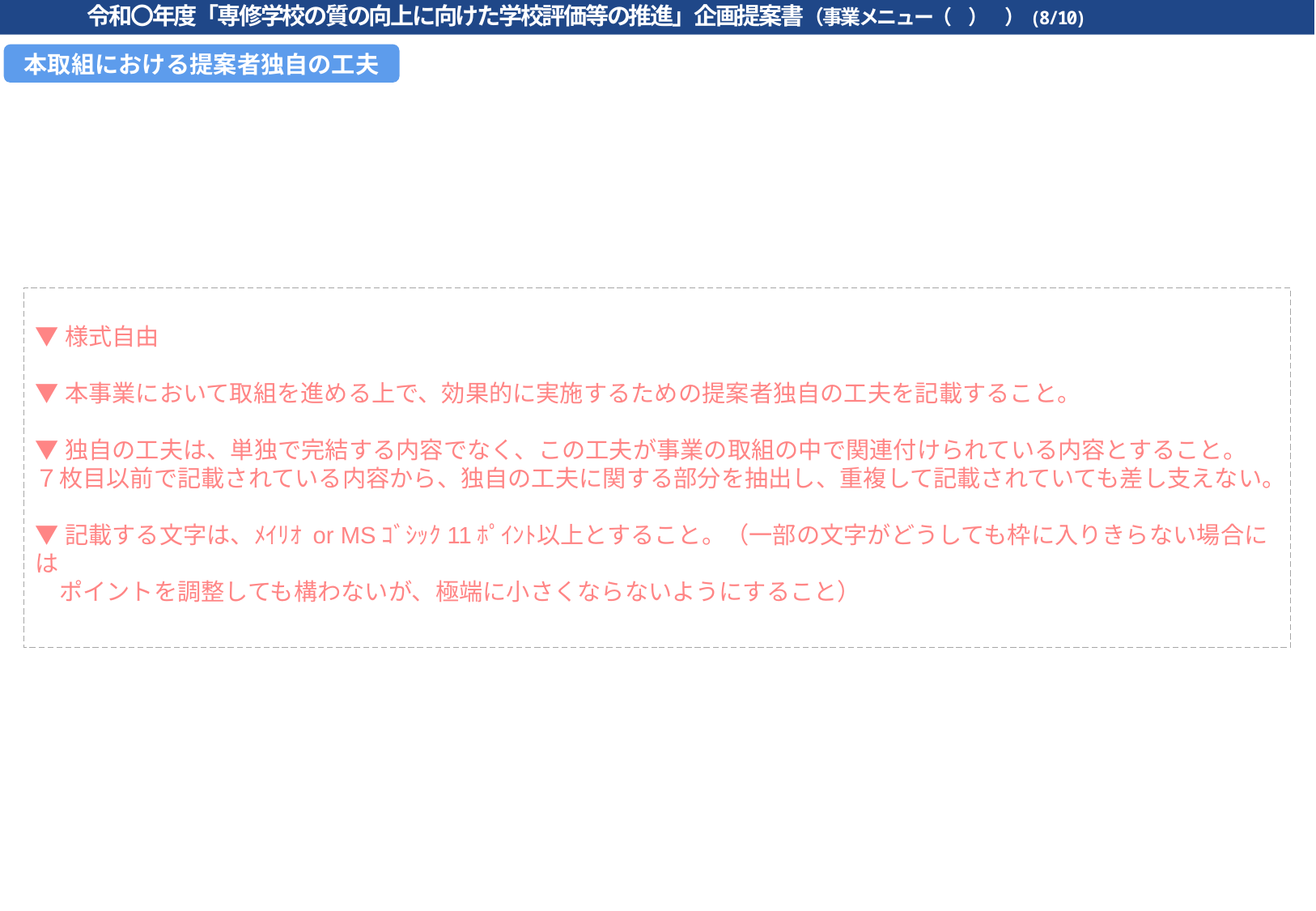

令和〇年度「専修学校の質の向上に向けた学校評価等の推進」企画提案書（事業メニュー（　）　）(8/10)
本取組における提案者独自の工夫

▼様式自由

▼本事業において取組を進める上で、効果的に実施するための提案者独自の工夫を記載すること。

▼独自の工夫は、単独で完結する内容でなく、この工夫が事業の取組の中で関連付けられている内容とすること。
７枚目以前で記載されている内容から、独自の工夫に関する部分を抽出し、重複して記載されていても差し支えない。

▼記載する文字は、ﾒｲﾘｵ or MSｺﾞｼｯｸ11ﾎﾟｲﾝﾄ以上とすること。（一部の文字がどうしても枠に入りきらない場合には
　ポイントを調整しても構わないが、極端に小さくならないようにすること）